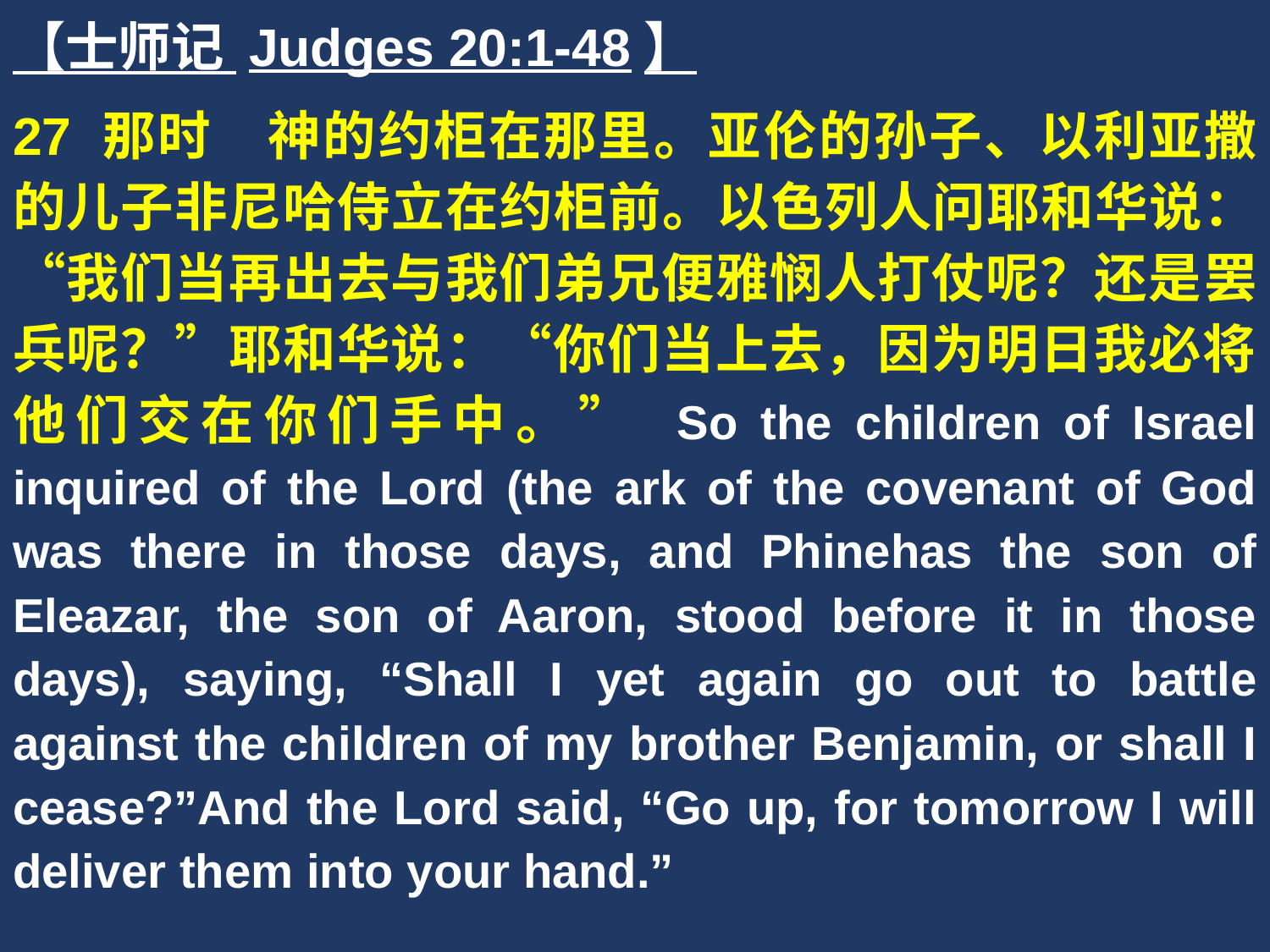

【士师记 Judges 20:1-48】
27 那时　神的约柜在那里。亚伦的孙子、以利亚撒的儿子非尼哈侍立在约柜前。以色列人问耶和华说：“我们当再出去与我们弟兄便雅悯人打仗呢？还是罢兵呢？”耶和华说：“你们当上去，因为明日我必将他们交在你们手中。” So the children of Israel inquired of the Lord (the ark of the covenant of God was there in those days, and Phinehas the son of Eleazar, the son of Aaron, stood before it in those days), saying, “Shall I yet again go out to battle against the children of my brother Benjamin, or shall I cease?”And the Lord said, “Go up, for tomorrow I will deliver them into your hand.”